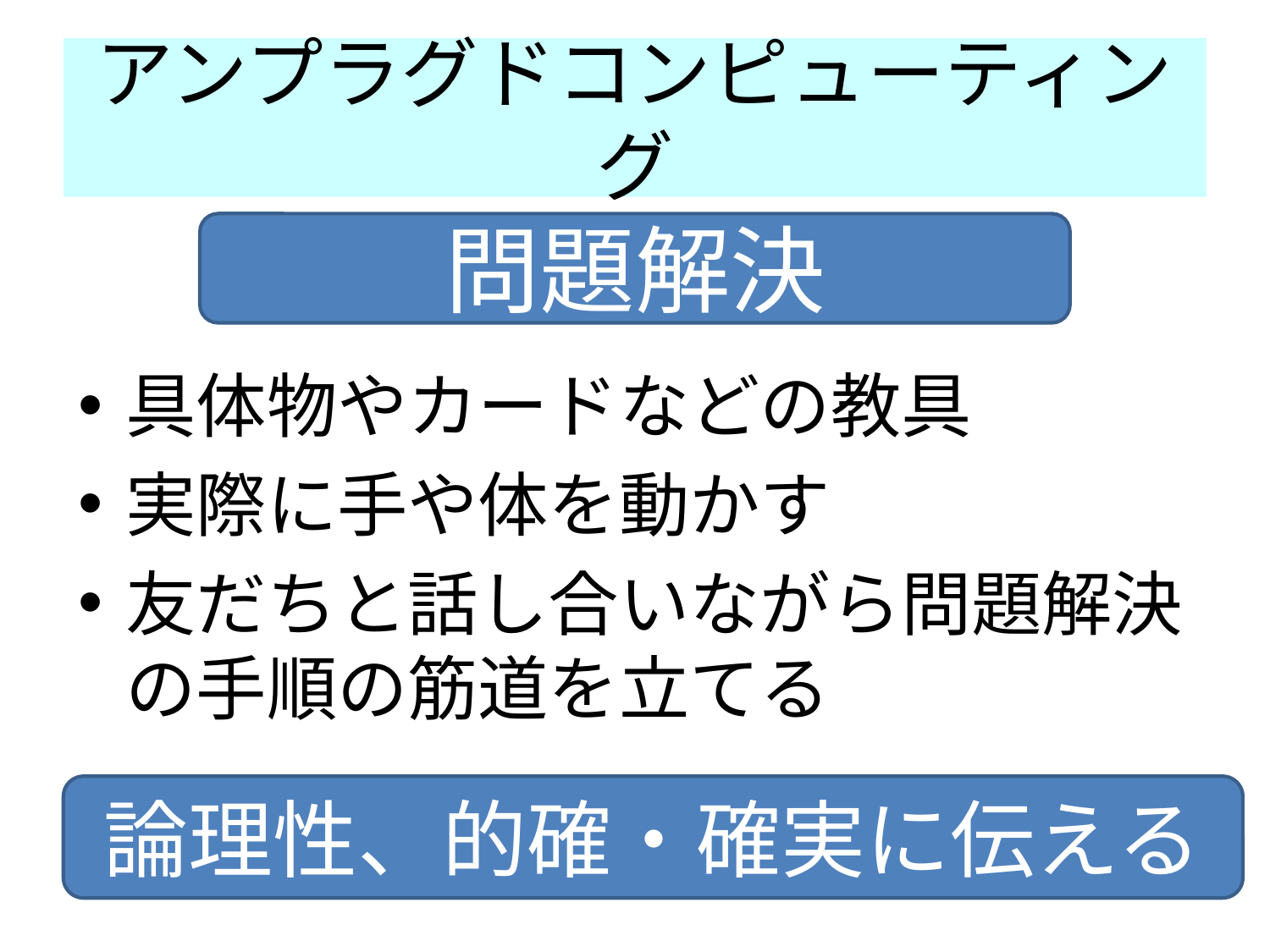

# アンプラグドコンピューティング
問題解決
具体物やカードなどの教具
実際に手や体を動かす
友だちと話し合いながら問題解決の手順の筋道を立てる

論理性、的確・確実に伝える